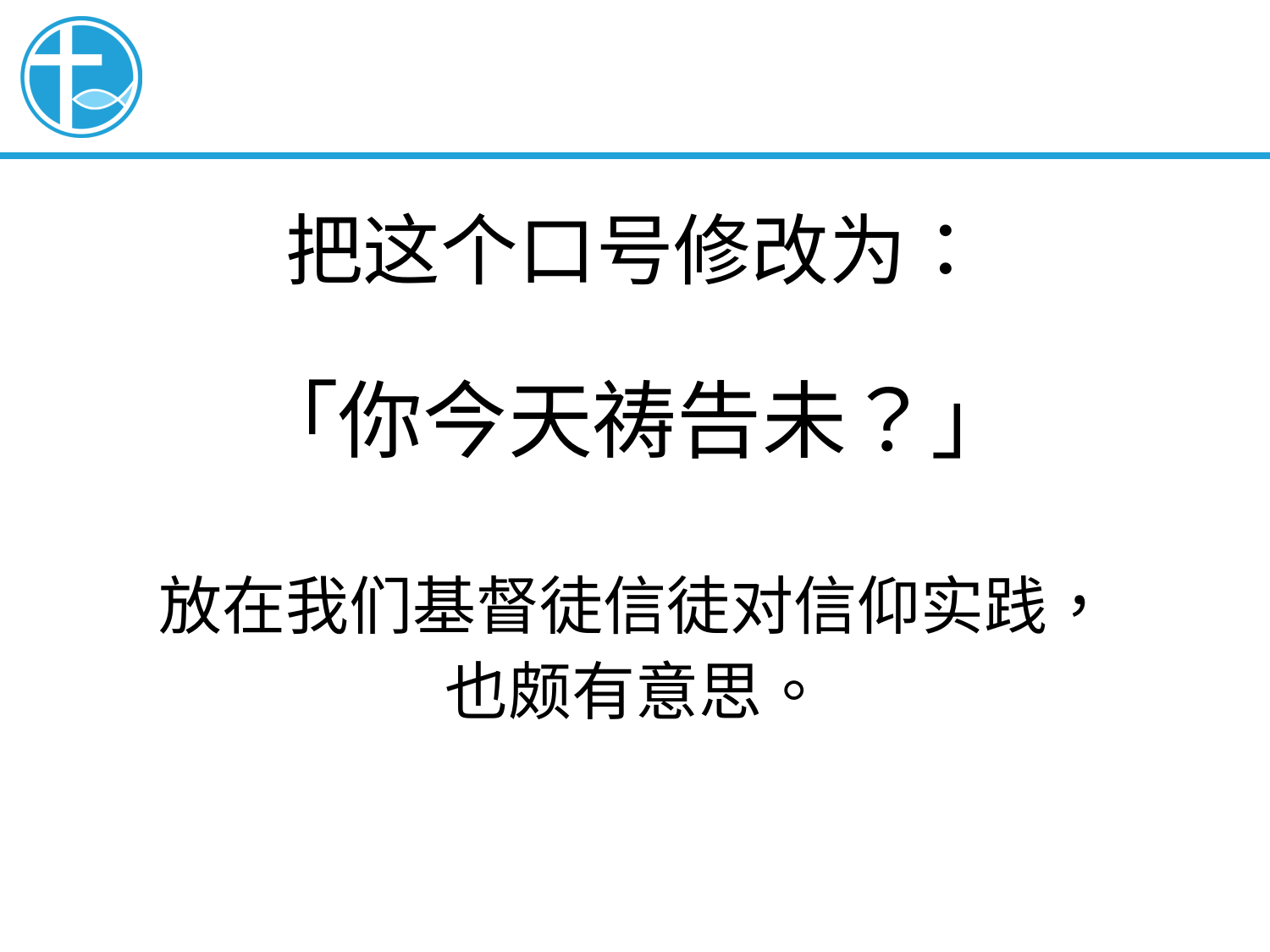

# 把这个口号修改为：

「你今天祷告未？」

放在我们基督徒信徒对信仰实践，
也颇有意思。